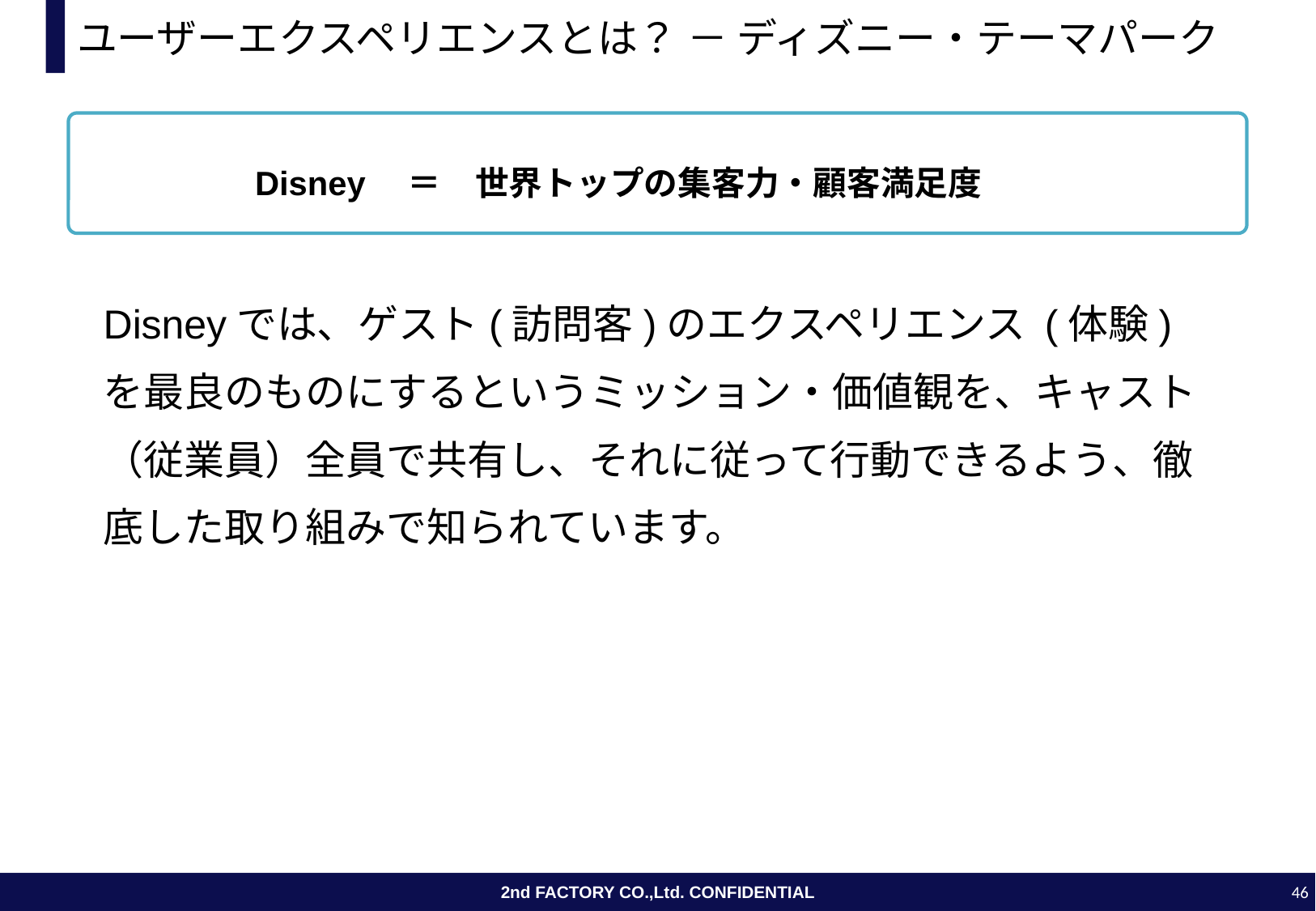

# ユーザーエクスペリエンスとは？ － ディズニー・テーマパーク

Disney　＝　世界トップの集客力・顧客満足度
Disneyでは、ゲスト(訪問客)のエクスペリエンス (体験) を最良のものにするというミッション・価値観を、キャスト（従業員）全員で共有し、それに従って行動できるよう、徹底した取り組みで知られています。